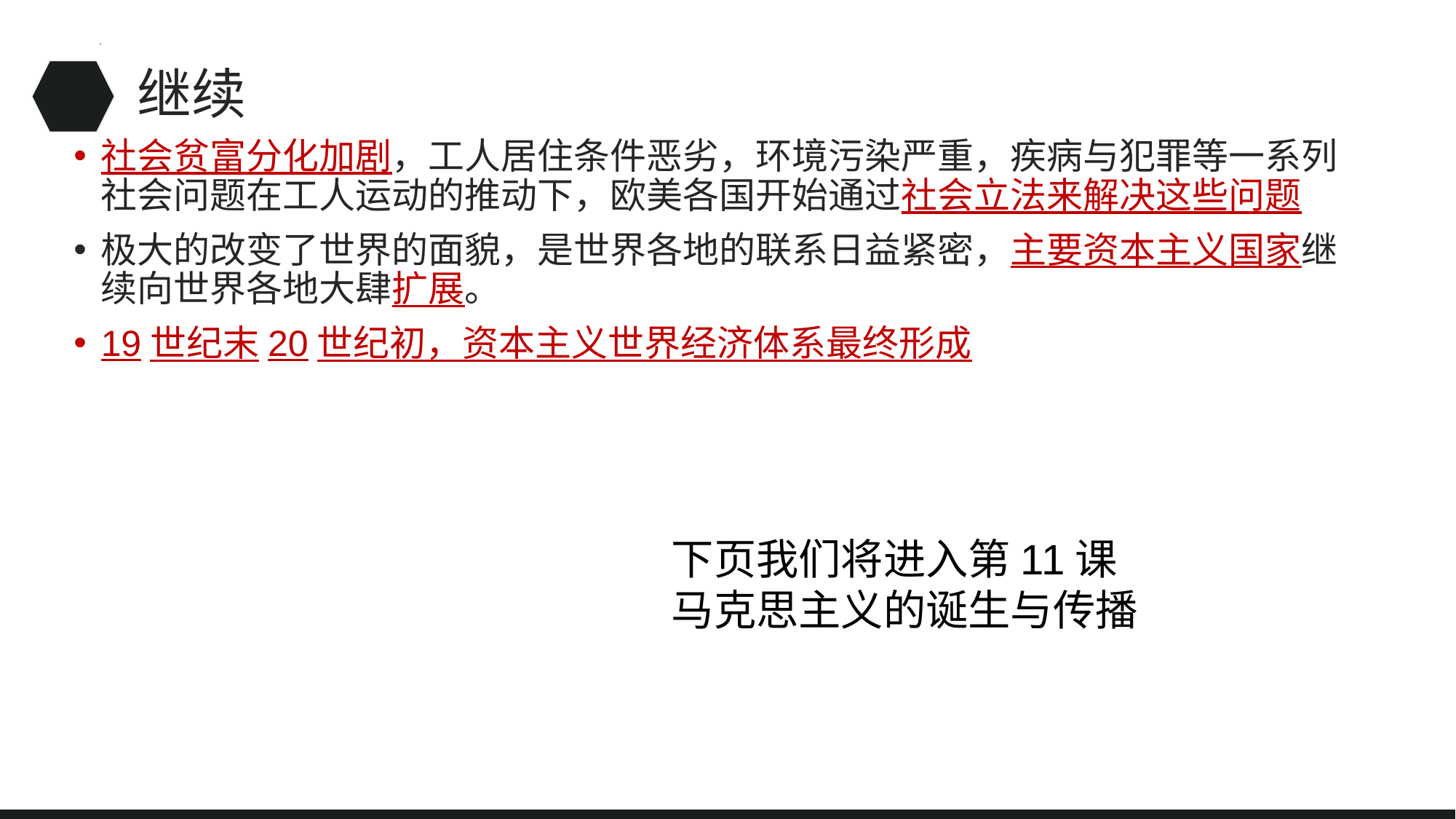

# 继续
社会贫富分化加剧，工人居住条件恶劣，环境污染严重，疾病与犯罪等一系列社会问题在工人运动的推动下，欧美各国开始通过社会立法来解决这些问题
极大的改变了世界的面貌，是世界各地的联系日益紧密，主要资本主义国家继续向世界各地大肆扩展。
19世纪末20世纪初，资本主义世界经济体系最终形成
下页我们将进入第11课
马克思主义的诞生与传播